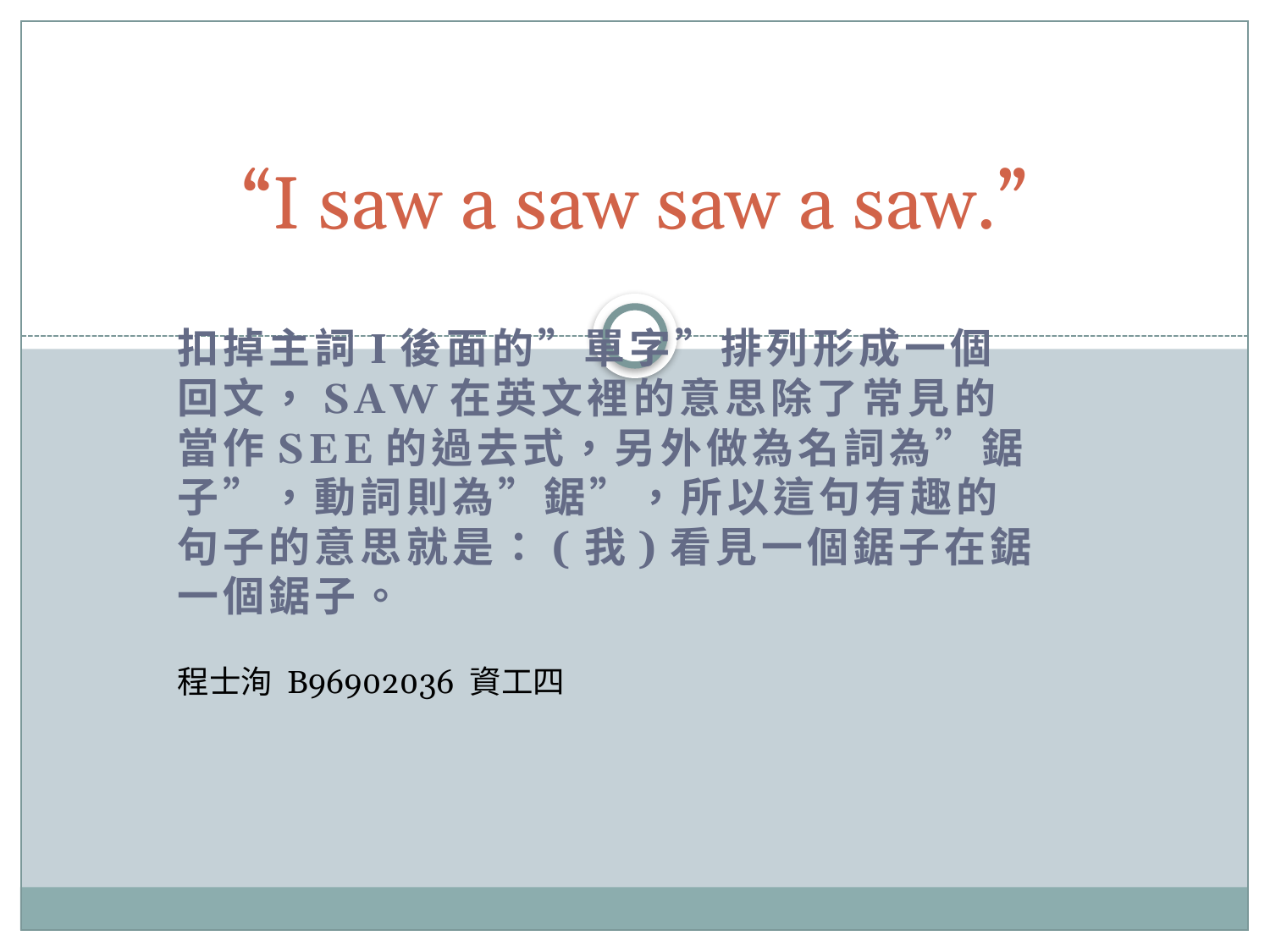

# “I saw a saw saw a saw.”
扣掉主詞I後面的”單字”排列形成一個回文，saw在英文裡的意思除了常見的當作see的過去式，另外做為名詞為”鋸子”，動詞則為”鋸”，所以這句有趣的句子的意思就是：(我)看見一個鋸子在鋸一個鋸子。

程士洵 B96902036 資工四